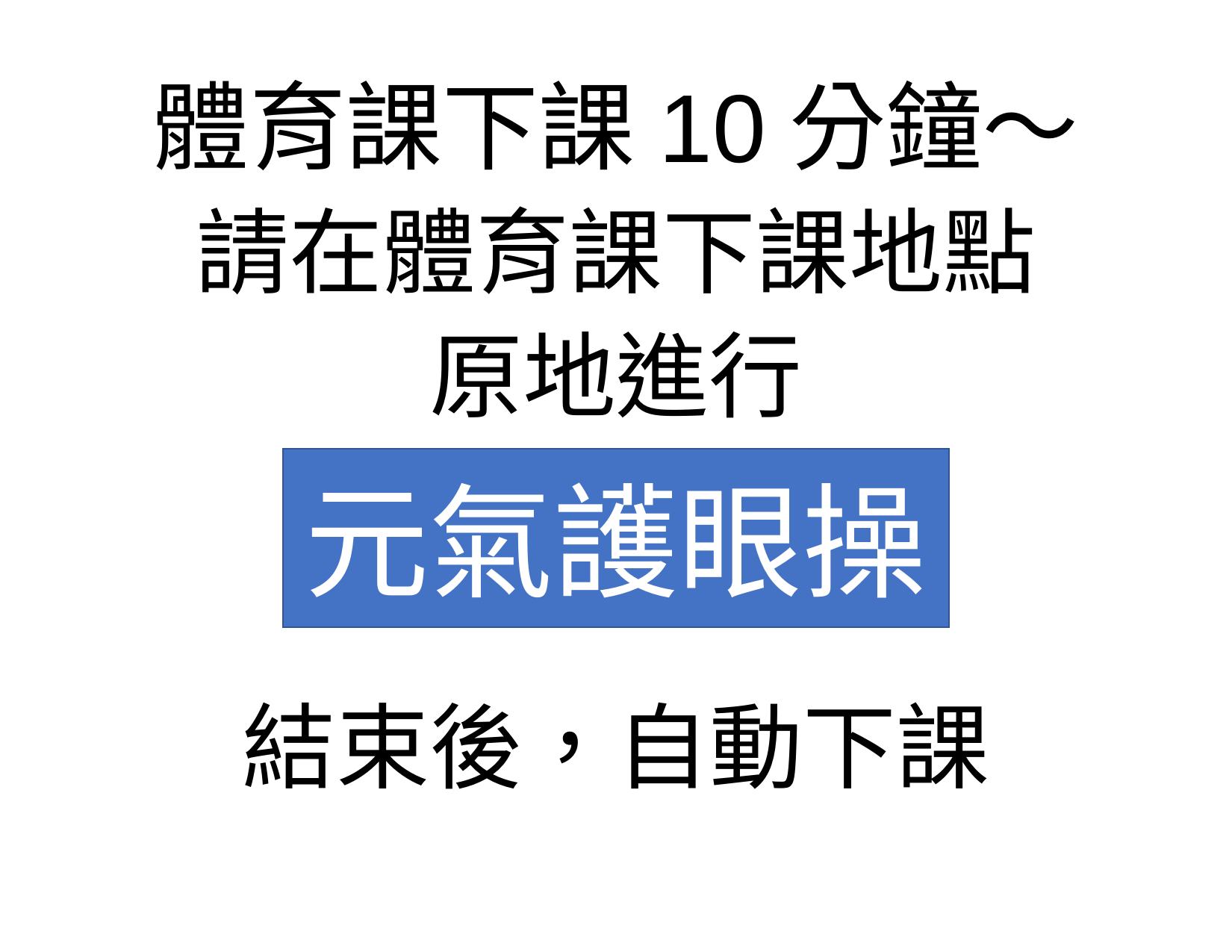

體育課下課10分鐘～
請在體育課下課地點
原地進行

結束後，自動下課
元氣護眼操